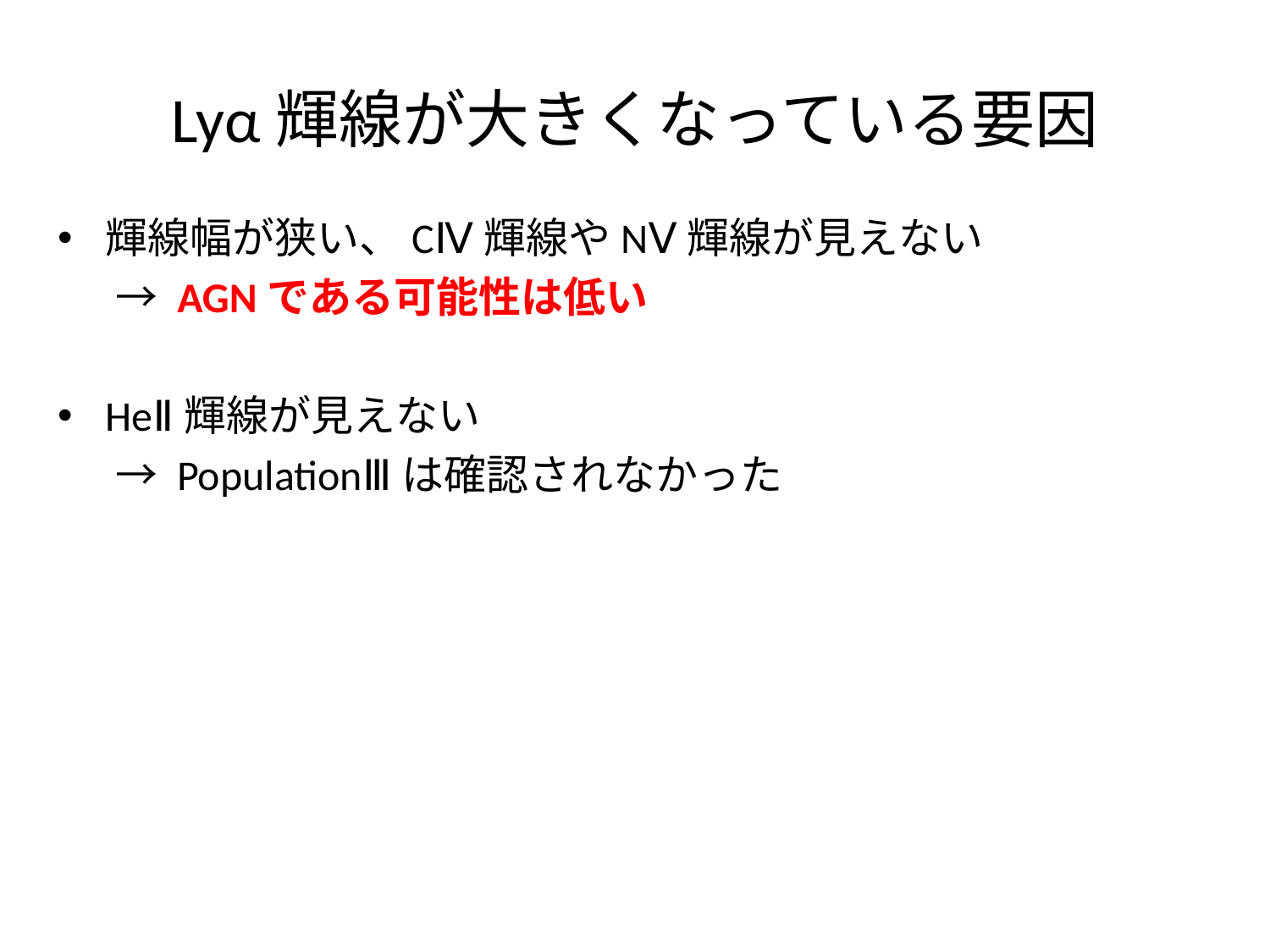

# Lyα輝線が大きくなっている要因
輝線幅が狭い、CⅣ輝線やNⅤ輝線が見えない
　→ AGNである可能性は低い

HeⅡ輝線が見えない
　→ PopulationⅢは確認されなかった